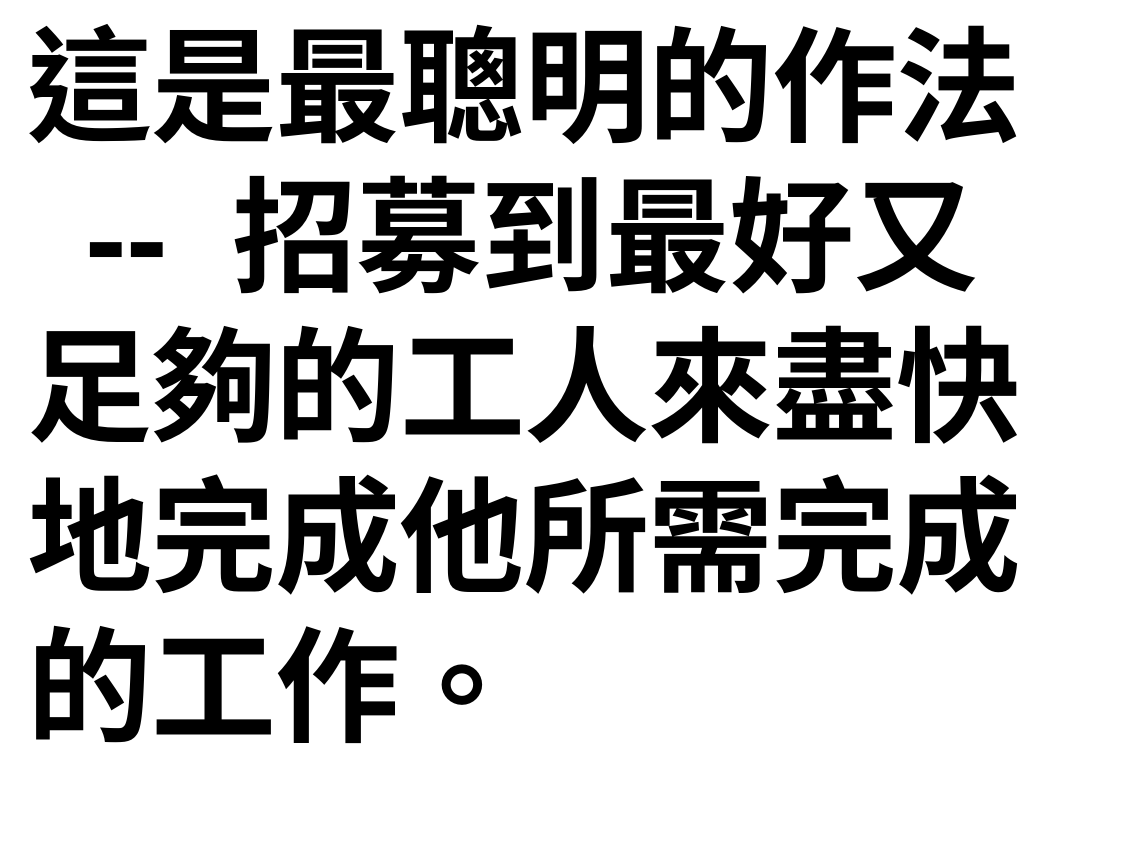

這是最聰明的作法 -- 招募到最好又足夠的工人來盡快地完成他所需完成的工作。